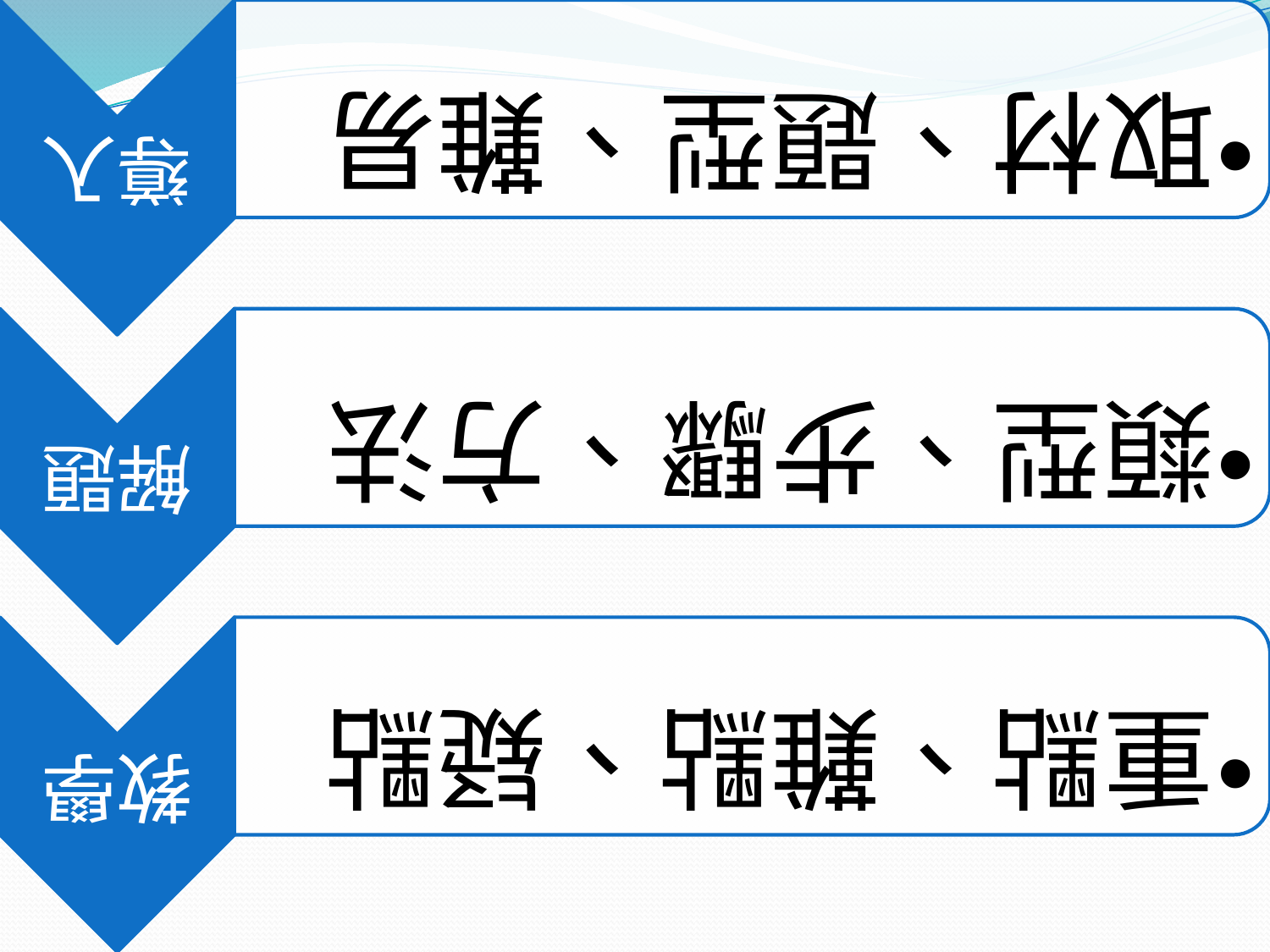

導入
取材、題型、難易
解題
類型、步驟、方法
教學
重點、難點、疑點
#